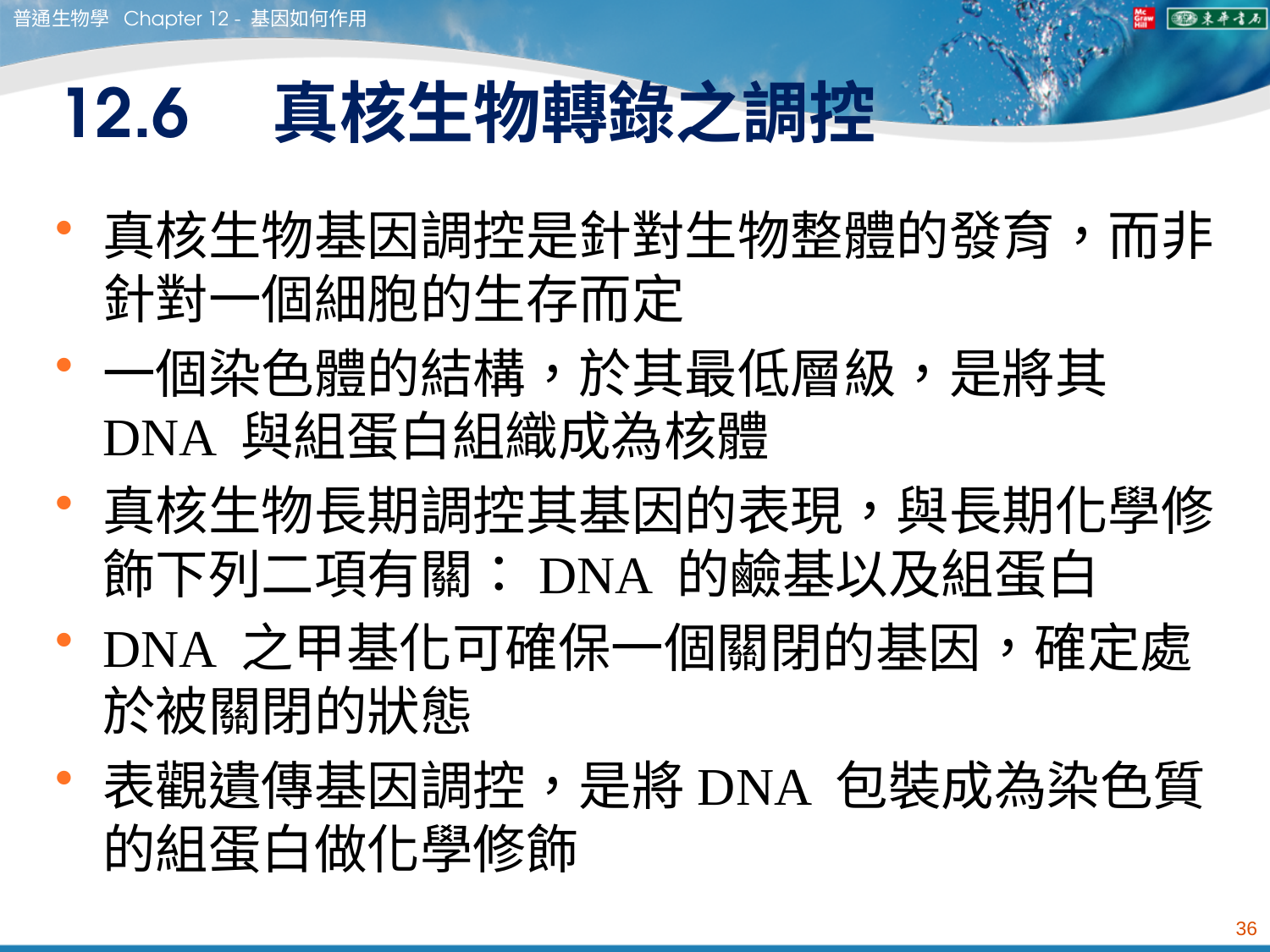

普通生物學  Chapter 12 - 基因如何作用
# 12.6　真核生物轉錄之調控
真核生物基因調控是針對生物整體的發育，而非針對一個細胞的生存而定
一個染色體的結構，於其最低層級，是將其 DNA 與組蛋白組織成為核體
真核生物長期調控其基因的表現，與長期化學修飾下列二項有關：DNA 的鹼基以及組蛋白
DNA 之甲基化可確保一個關閉的基因，確定處於被關閉的狀態
表觀遺傳基因調控，是將DNA 包裝成為染色質的組蛋白做化學修飾
36